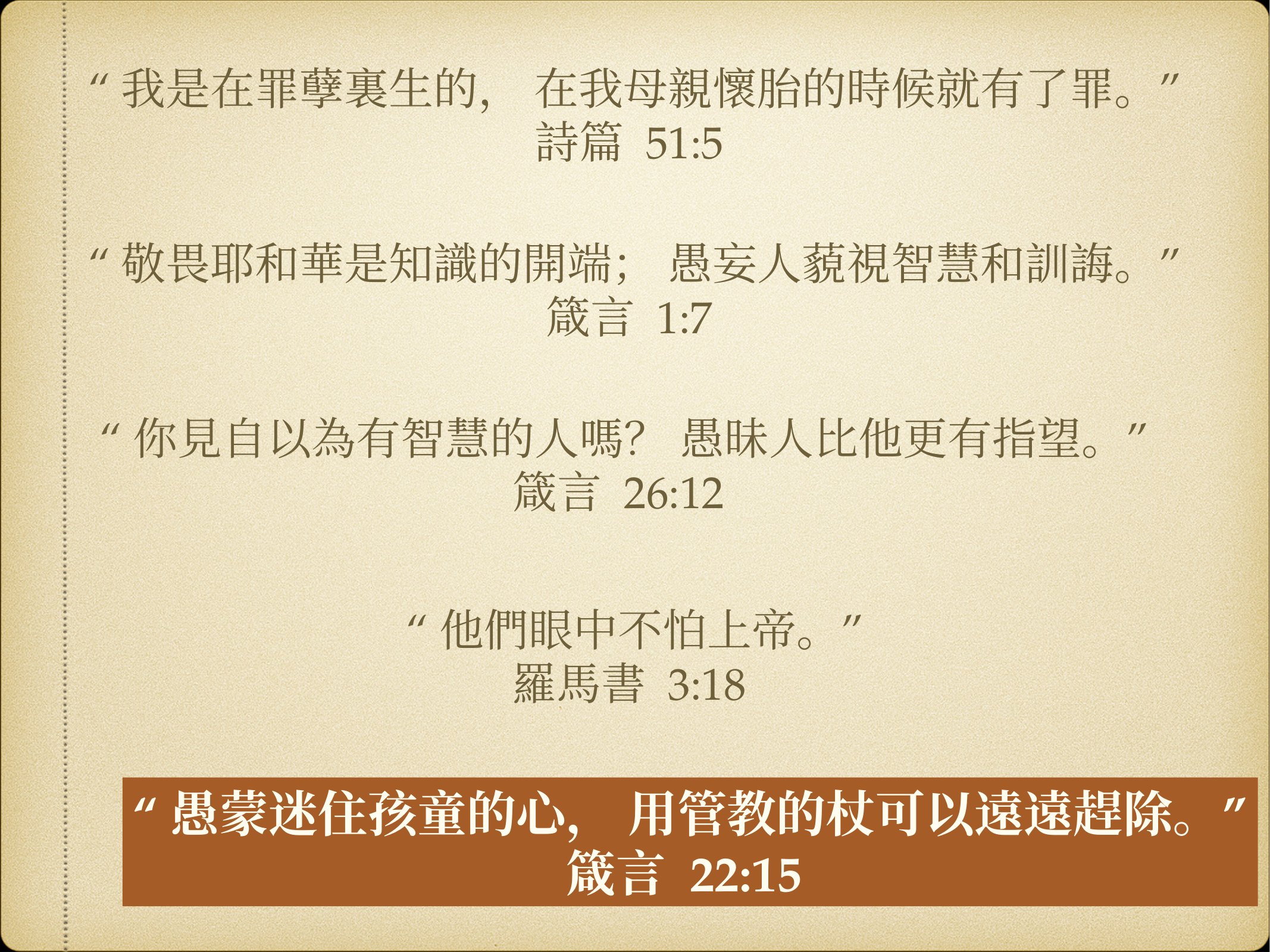

“我是在罪孽裏生的， 在我母親懷胎的時候就有了罪。”
詩篇 51:5
“敬畏耶和華是知識的開端； 愚妄人藐視智慧和訓誨。”
箴言 1:7
“你見自以為有智慧的人嗎？ 愚昧人比他更有指望。”
箴言 26:12
“他們眼中不怕上帝。”
羅馬書 3:18
“愚蒙迷住孩童的心， 用管教的杖可以遠遠趕除。”
箴言 22:15